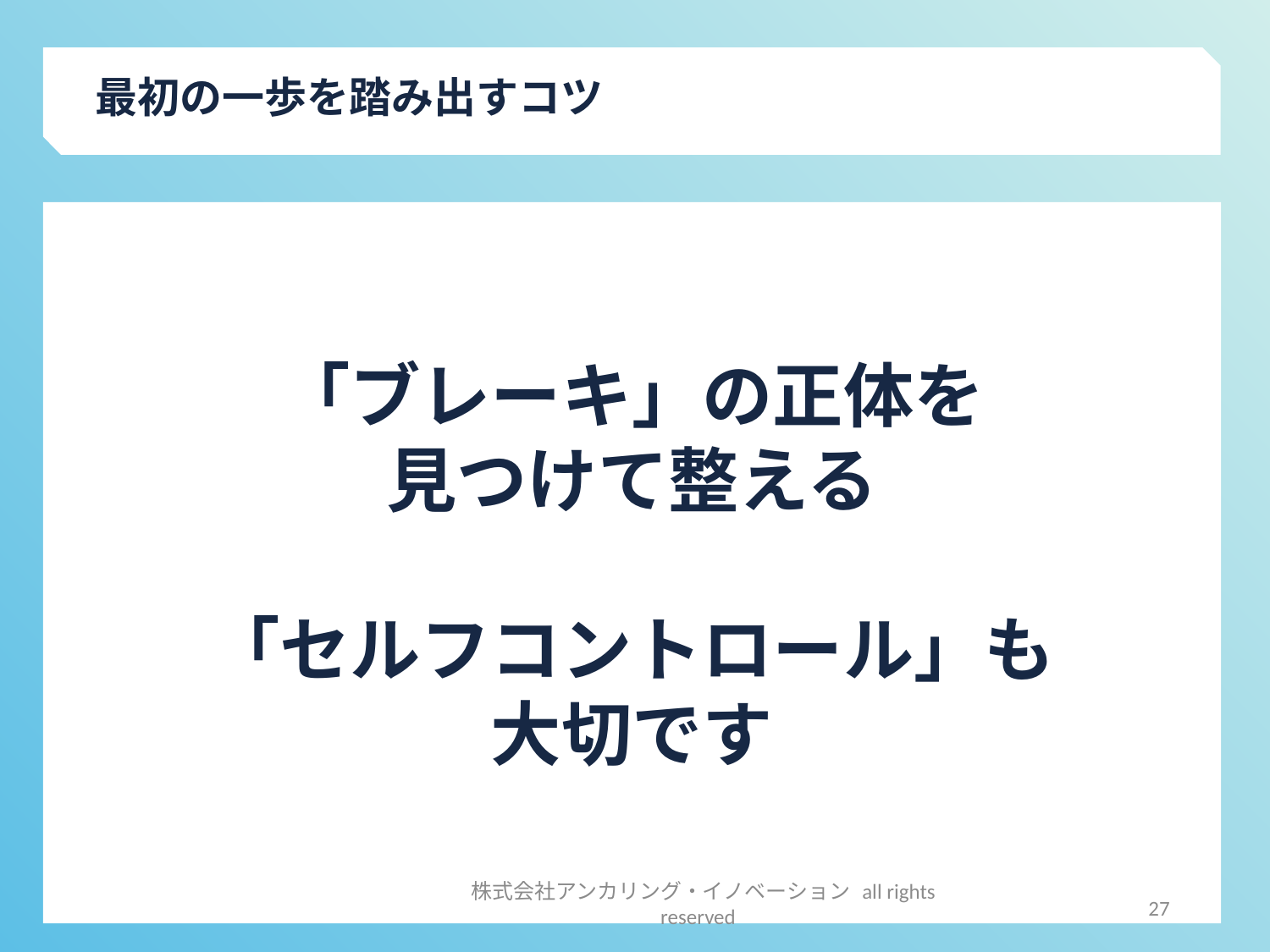

最初の一歩を踏み出すコツ
「ブレーキ」の正体を
見つけて整える

「セルフコントロール」も
大切です
27
株式会社アンカリング・イノベーション all rights reserved